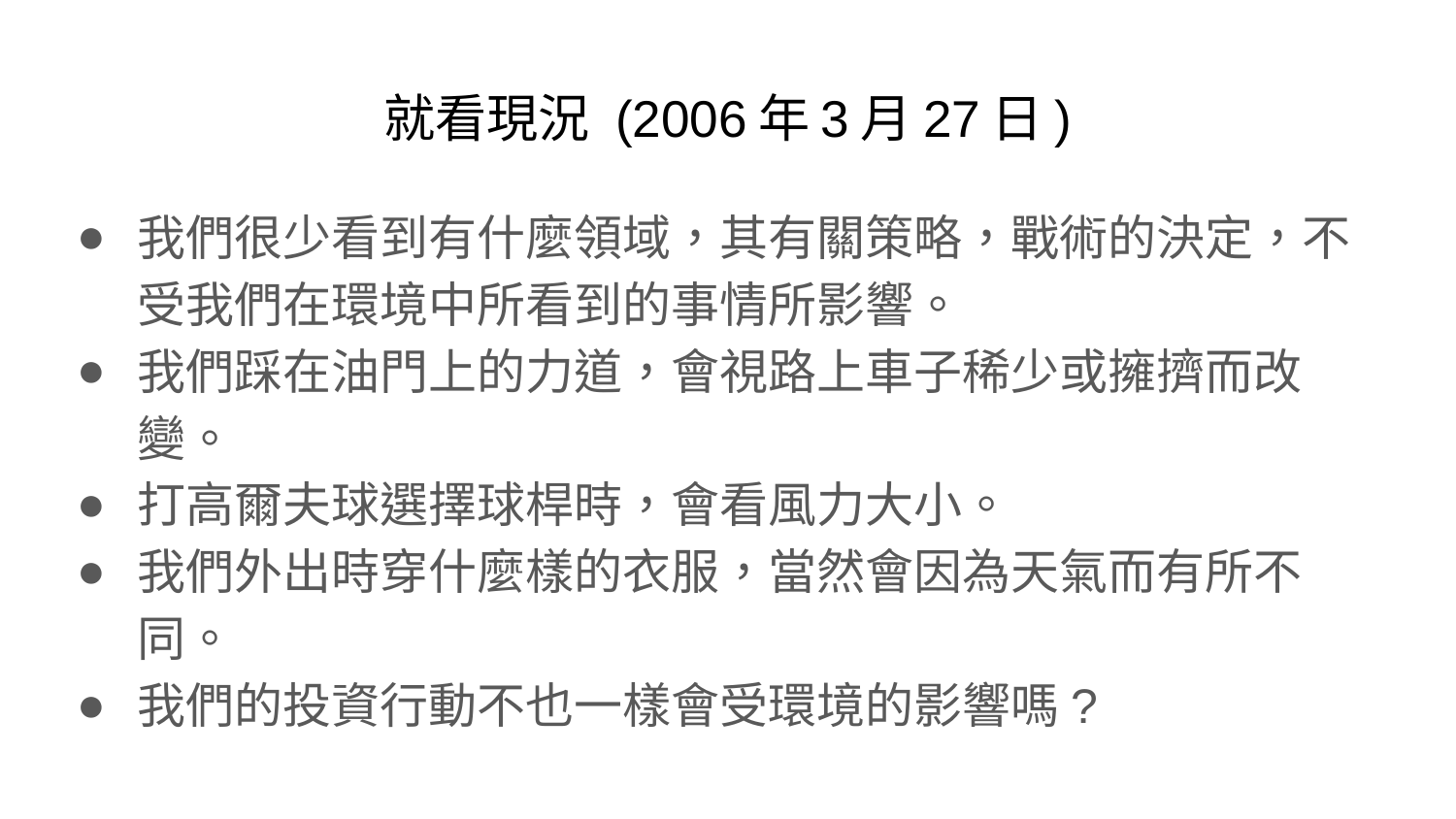

# 就看現況 (2006年3月27日)
我們很少看到有什麼領域，其有關策略，戰術的決定，不受我們在環境中所看到的事情所影響。
我們踩在油門上的力道，會視路上車子稀少或擁擠而改變。
打高爾夫球選擇球桿時，會看風力大小。
我們外出時穿什麼樣的衣服，當然會因為天氣而有所不同。
我們的投資行動不也一樣會受環境的影響嗎?